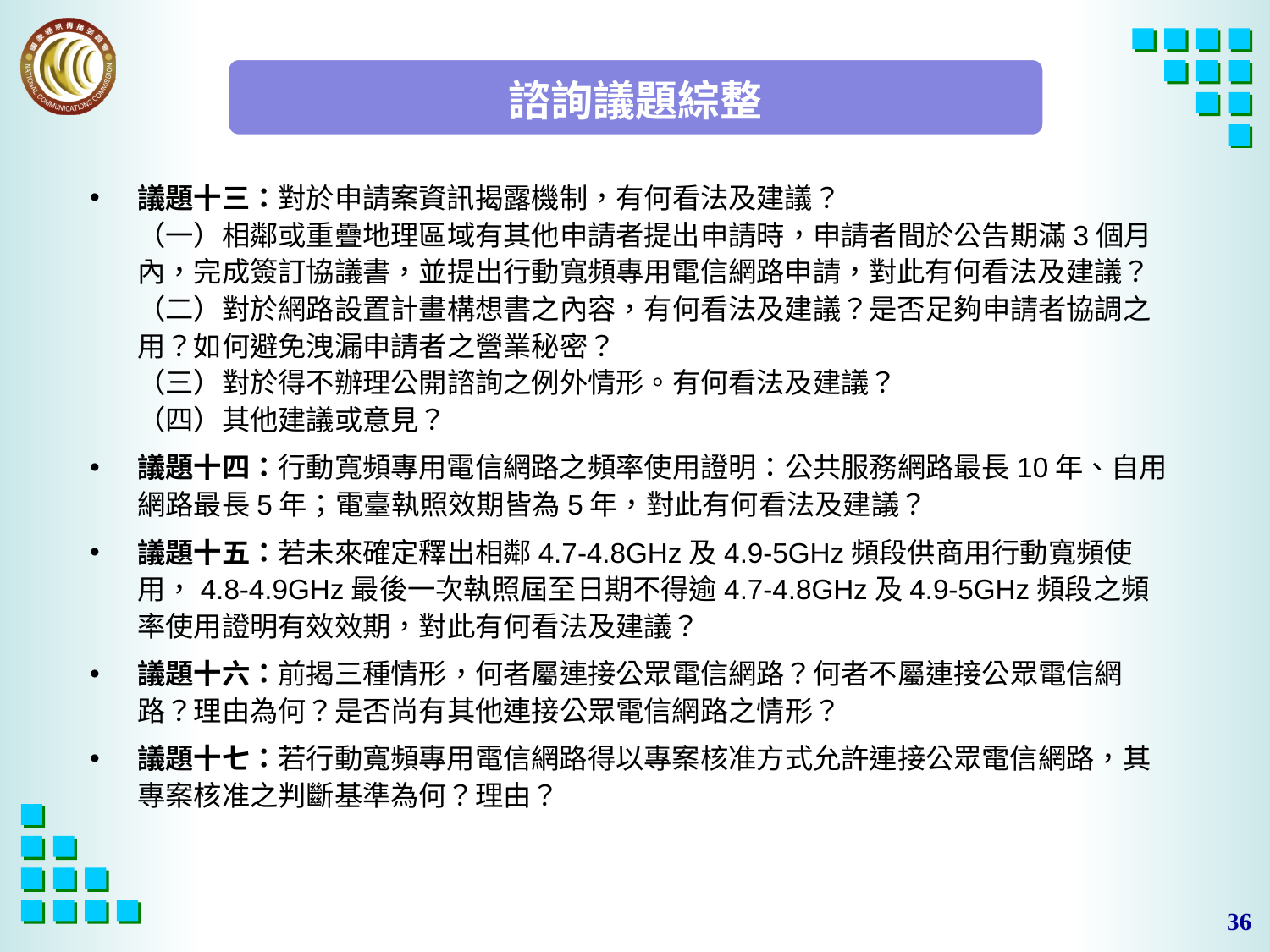

# 諮詢議題綜整
議題十三：對於申請案資訊揭露機制，有何看法及建議？
（一）相鄰或重疊地理區域有其他申請者提出申請時，申請者間於公告期滿3個月內，完成簽訂協議書，並提出行動寬頻專用電信網路申請，對此有何看法及建議？
（二）對於網路設置計畫構想書之內容，有何看法及建議？是否足夠申請者協調之用？如何避免洩漏申請者之營業秘密？
（三）對於得不辦理公開諮詢之例外情形。有何看法及建議？
（四）其他建議或意見？
議題十四：行動寬頻專用電信網路之頻率使用證明：公共服務網路最長10年、自用網路最長5年；電臺執照效期皆為5年，對此有何看法及建議？
議題十五：若未來確定釋出相鄰4.7-4.8GHz及4.9-5GHz頻段供商用行動寬頻使用，4.8-4.9GHz最後一次執照屆至日期不得逾4.7-4.8GHz及4.9-5GHz頻段之頻率使用證明有效效期，對此有何看法及建議？
議題十六：前揭三種情形，何者屬連接公眾電信網路？何者不屬連接公眾電信網路？理由為何？是否尚有其他連接公眾電信網路之情形？
議題十七：若行動寬頻專用電信網路得以專案核准方式允許連接公眾電信網路，其專案核准之判斷基準為何？理由？